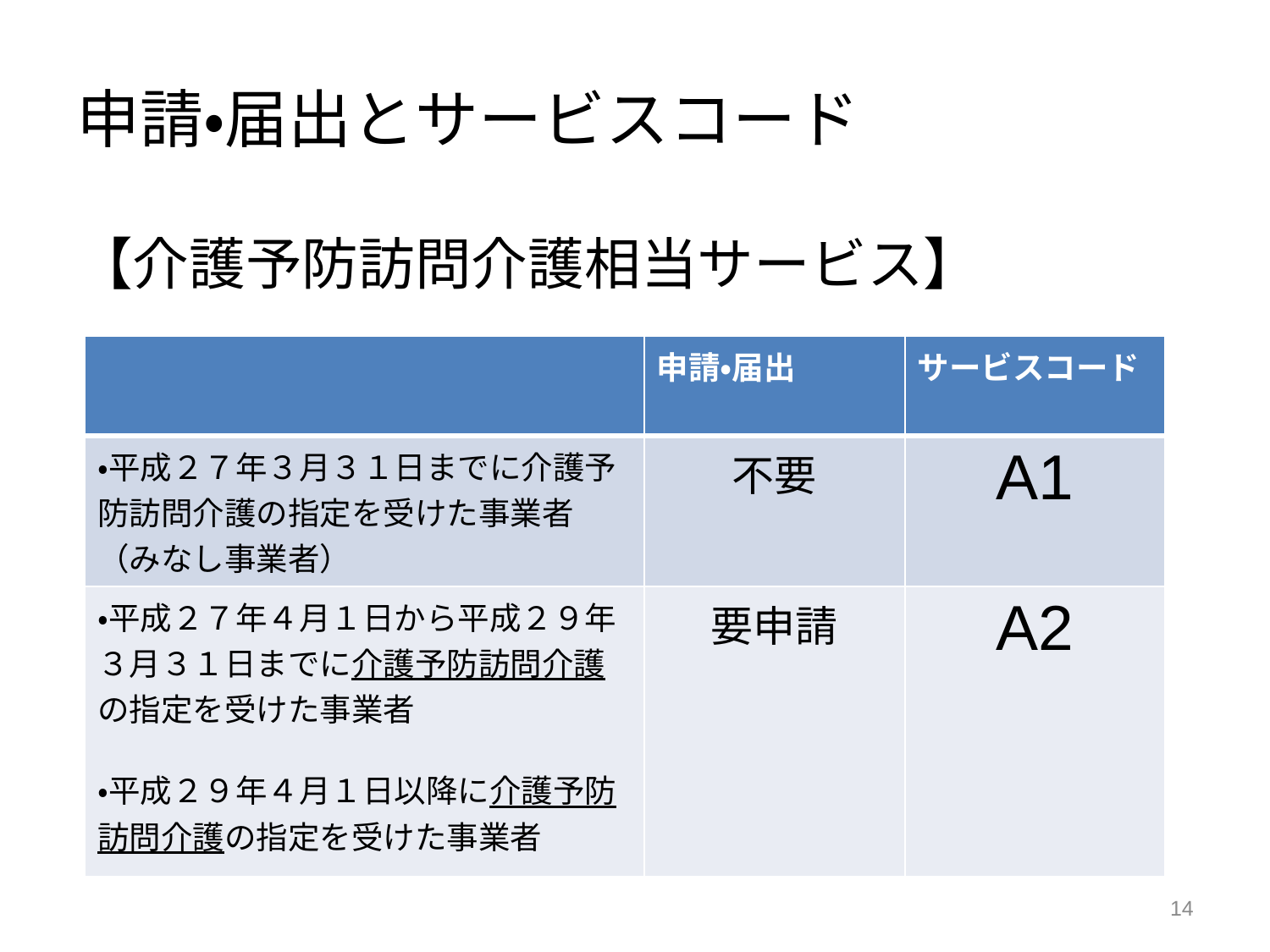

# 申請・届出とサービスコード
【介護予防訪問介護相当サービス】

|  | 申請・届出 | サービスコード |
| --- | --- | --- |
| ・平成２７年３月３１日までに介護予防訪問介護の指定を受けた事業者（みなし事業者） | 不要 | A1 |
| ・平成２７年４月１日から平成２９年３月３１日までに介護予防訪問介護の指定を受けた事業者 ・平成２９年４月１日以降に介護予防訪問介護の指定を受けた事業者 | 要申請 | A2 |
14